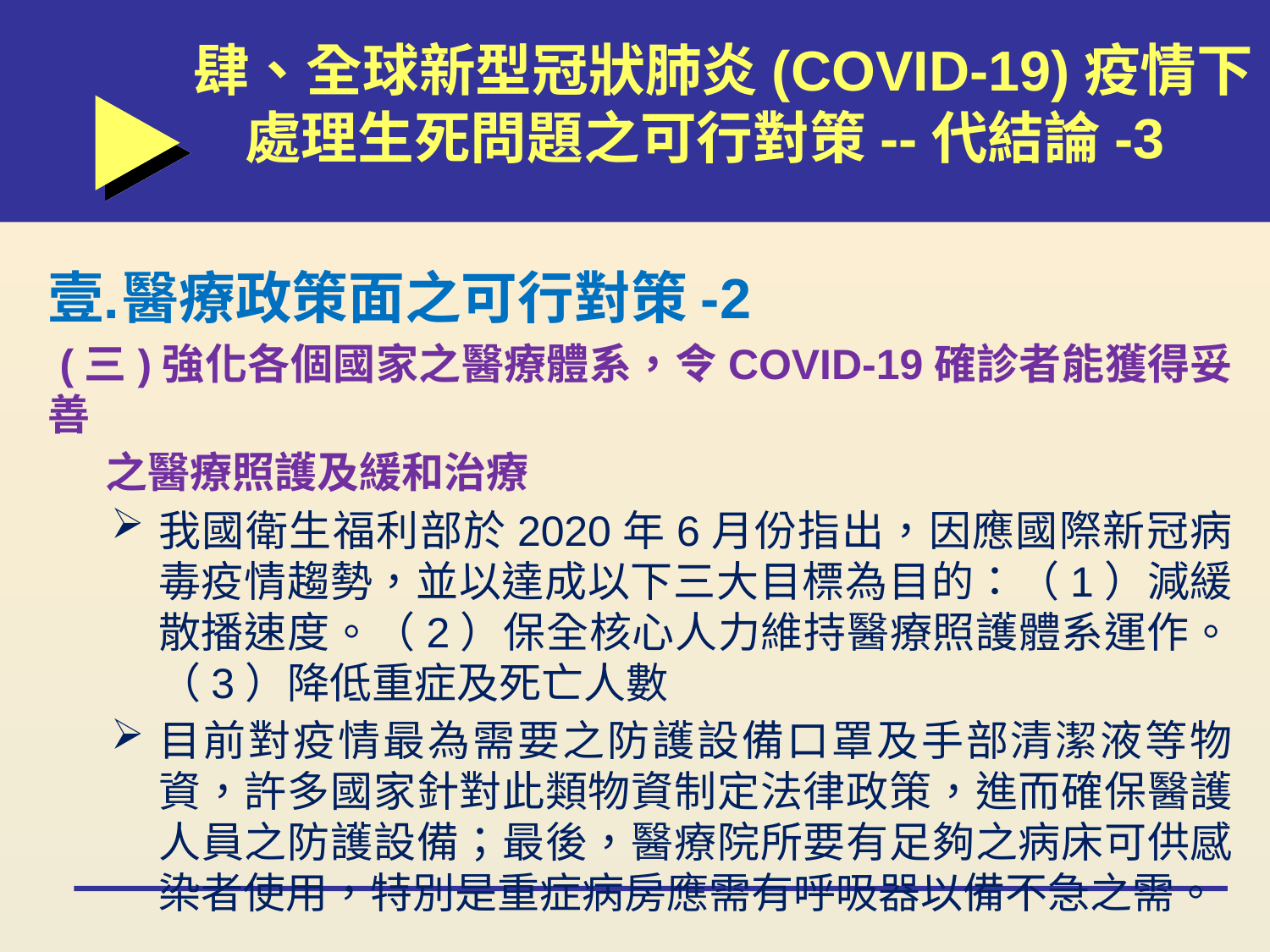

肆、全球新型冠狀肺炎(COVID-19)疫情下
    處理生死問題之可行對策--代結論-3
醫療政策面之可行對策-2
 (三)強化各個國家之醫療體系，令COVID-19確診者能獲得妥善
     之醫療照護及緩和治療
我國衛生福利部於2020年6月份指出，因應國際新冠病毒疫情趨勢，並以達成以下三大目標為目的：（1）減緩散播速度。（2）保全核心人力維持醫療照護體系運作。（3）降低重症及死亡人數
目前對疫情最為需要之防護設備口罩及手部清潔液等物資，許多國家針對此類物資制定法律政策，進而確保醫護人員之防護設備；最後，醫療院所要有足夠之病床可供感染者使用，特別是重症病房應需有呼吸器以備不急之需。